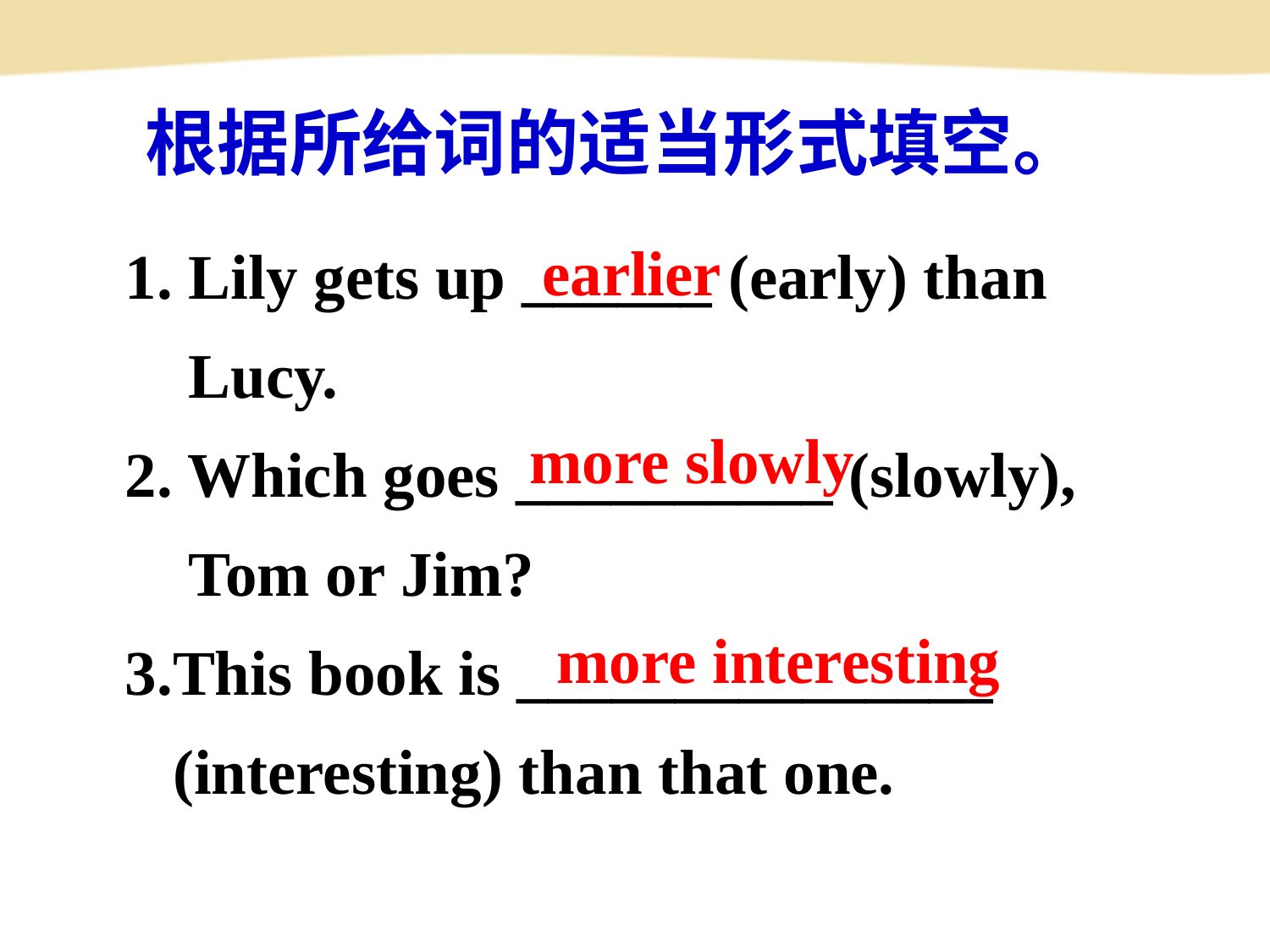

根据所给词的适当形式填空。
   1. Lily gets up ______ (early) than
       Lucy.
   2. Which goes __________ (slowly),
       Tom or Jim?
   3.This book is _______________
      (interesting) than that one.
earlier
more slowly
more interesting